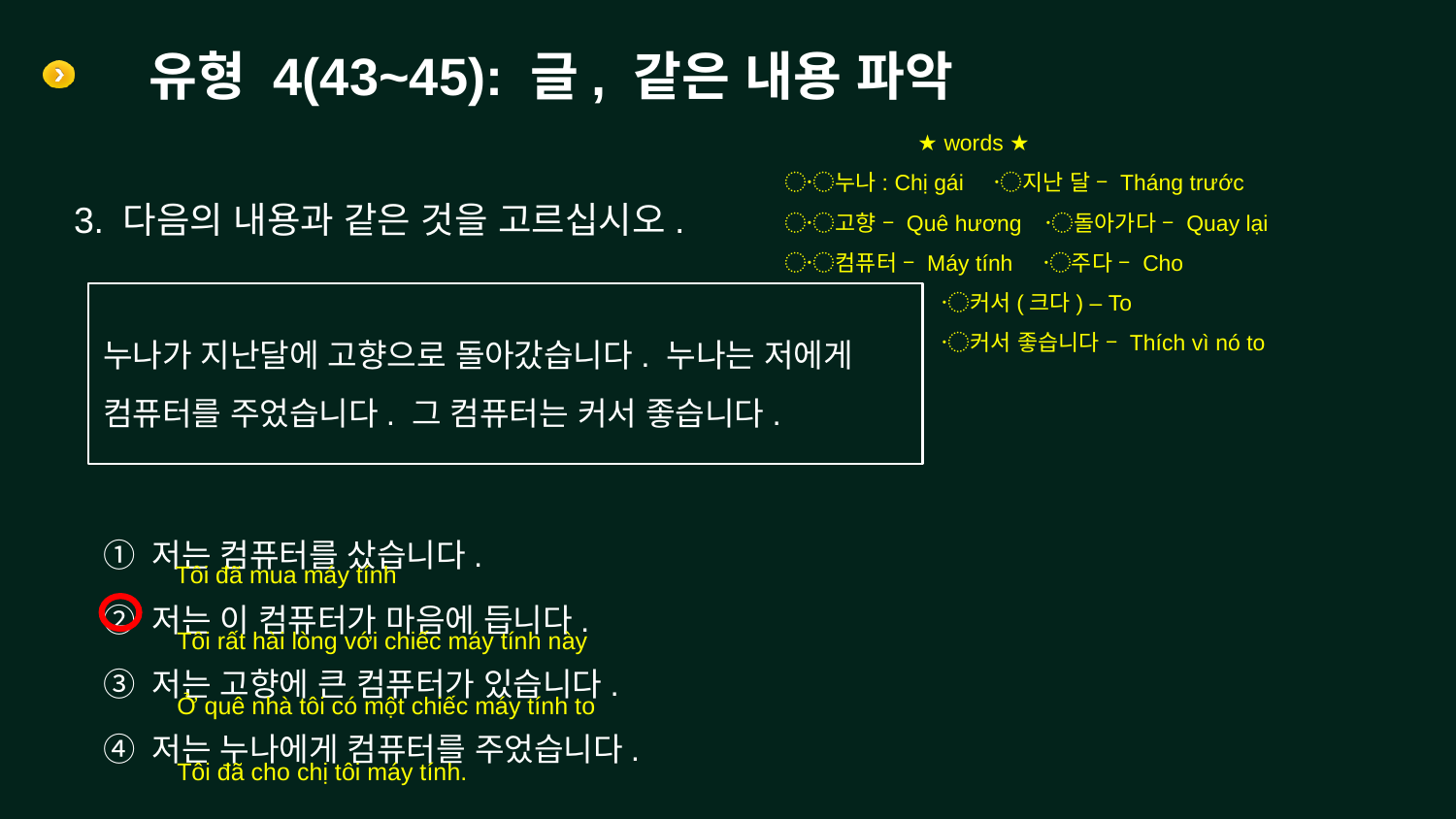

# 유형 4(43~45): 글, 같은 내용 파악
                     ★ words ★
〮누나: Chị gái    〮지난 달 – Tháng trước
〮고향 – Quê hương   〮돌아가다 – Quay lại
〮컴퓨터 – Máy tính    〮주다 – Cho
                        〮커서(크다) – To
                        〮커서 좋습니다 – Thích vì nó to
3. 다음의 내용과 같은 것을 고르십시오.
누나가 지난달에 고향으로 돌아갔습니다. 누나는 저에게 컴퓨터를 주었습니다. 그 컴퓨터는 커서 좋습니다.
① 저는 컴퓨터를 샀습니다.
② 저는 이 컴퓨터가 마음에 듭니다.
③ 저는 고향에 큰 컴퓨터가 있습니다.
④ 저는 누나에게 컴퓨터를 주었습니다.
Tôi đã mua máy tính

Tôi rất hài lòng với chiếc máy tính này
Ở quê nhà tôi có một chiếc máy tính to
Tôi đã cho chị tôi máy tính.